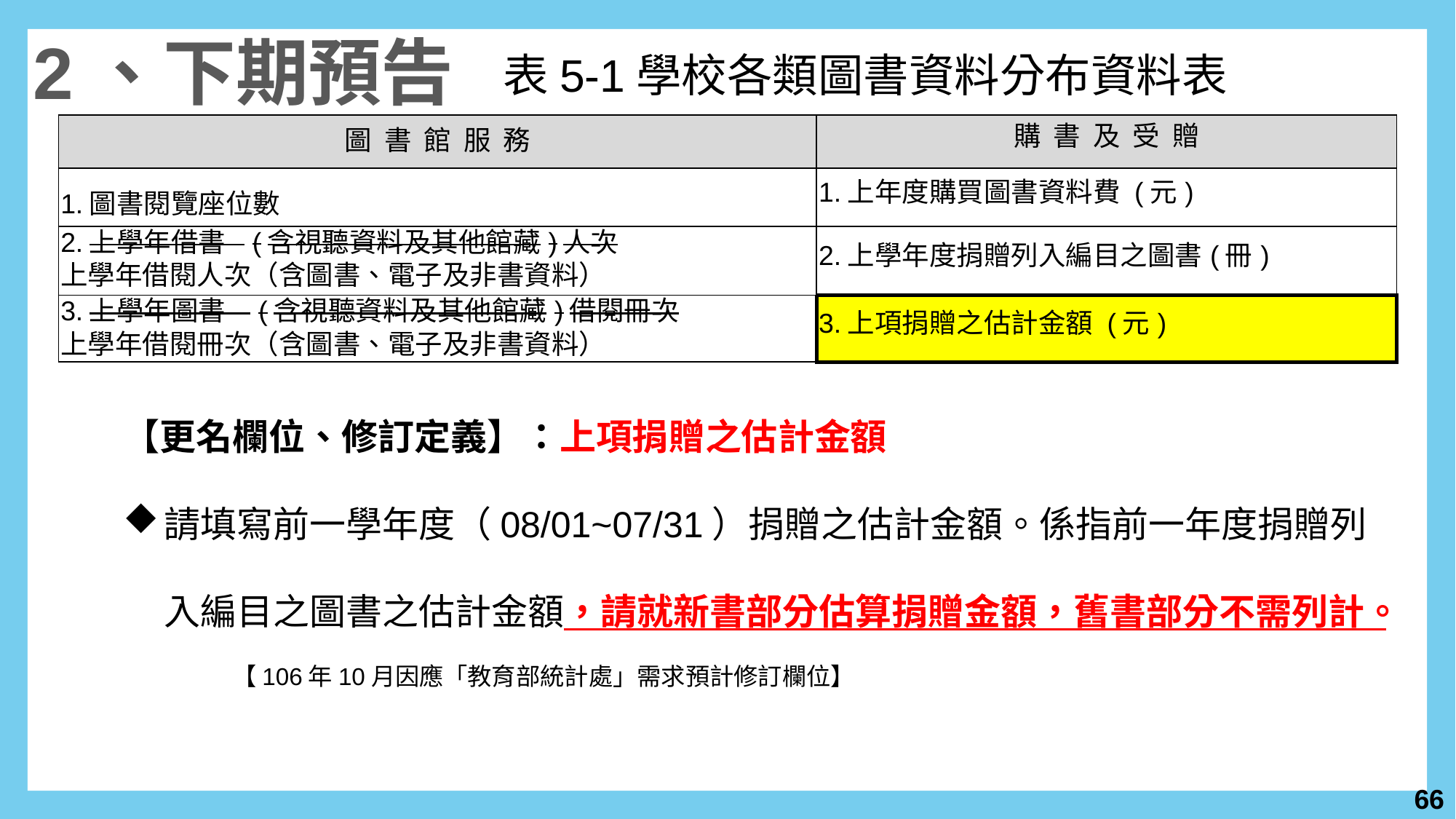

2、下期預告
表5-1學校各類圖書資料分布資料表

| 圖 書 館 服 務 | 購 書 及 受 贈 |
| --- | --- |
| 1.圖書閱覽座位數 | 1.上年度購買圖書資料費 (元) |
| 2.上學年借書 (含視聽資料及其他館藏)人次 上學年借閱人次（含圖書、電子及非書資料） | 2.上學年度捐贈列入編目之圖書(冊) |
| 3.上學年圖書 (含視聽資料及其他館藏)借閱冊次 上學年借閱冊次（含圖書、電子及非書資料） | 3.上項捐贈之估計金額 (元) |
【更名欄位、修訂定義】：上項捐贈之估計金額
請填寫前一學年度（08/01~07/31）捐贈之估計金額。係指前一年度捐贈列入編目之圖書之估計金額，請就新書部分估算捐贈金額，舊書部分不需列計。
	【106年10月因應「教育部統計處」需求預計修訂欄位】

66